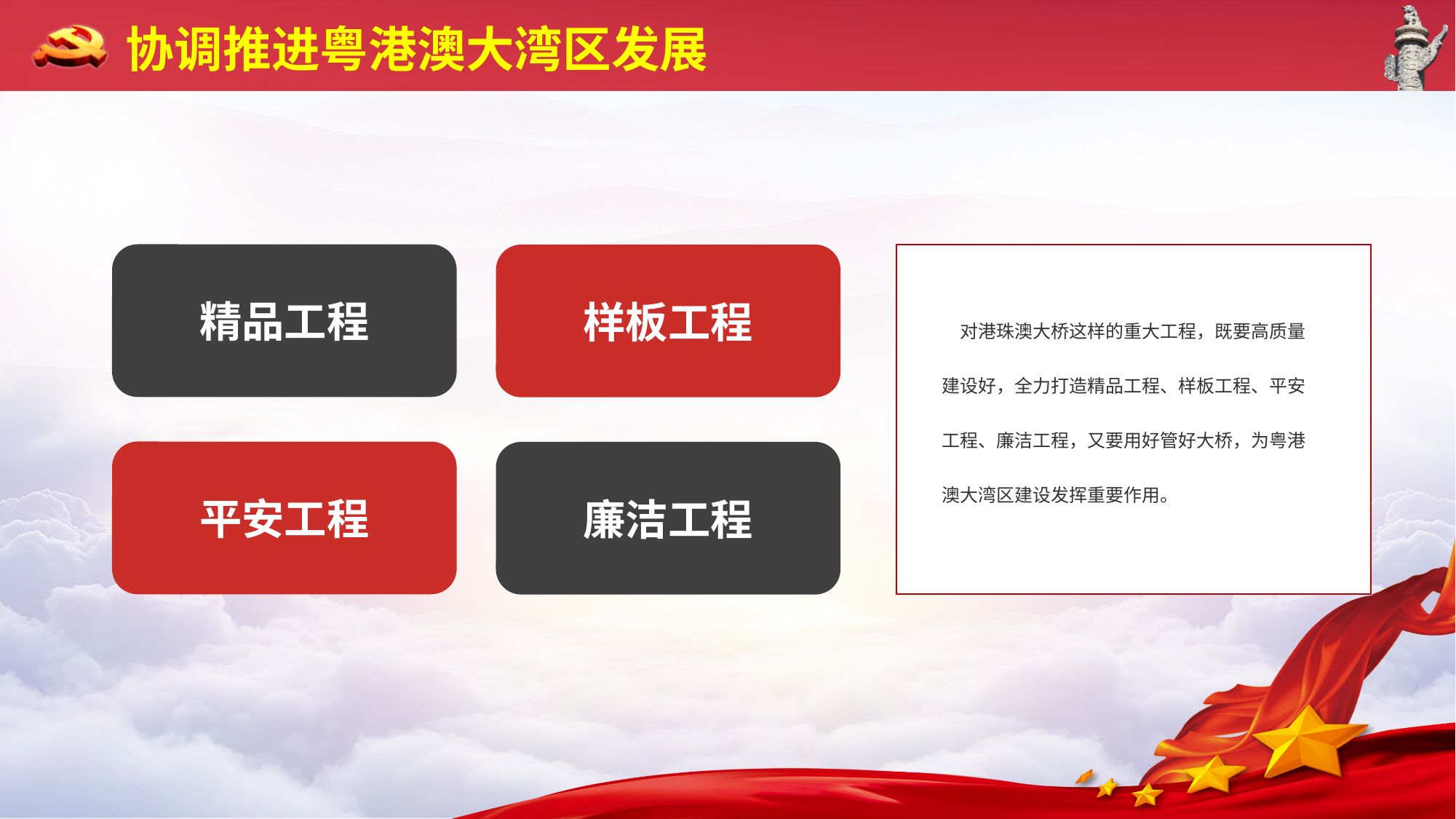

协调推进粤港澳大湾区发展
精品工程

样板工程
　对港珠澳大桥这样的重大工程，既要高质量建设好，全力打造精品工程、样板工程、平安工程、廉洁工程，又要用好管好大桥，为粤港澳大湾区建设发挥重要作用。

平安工程
廉洁工程